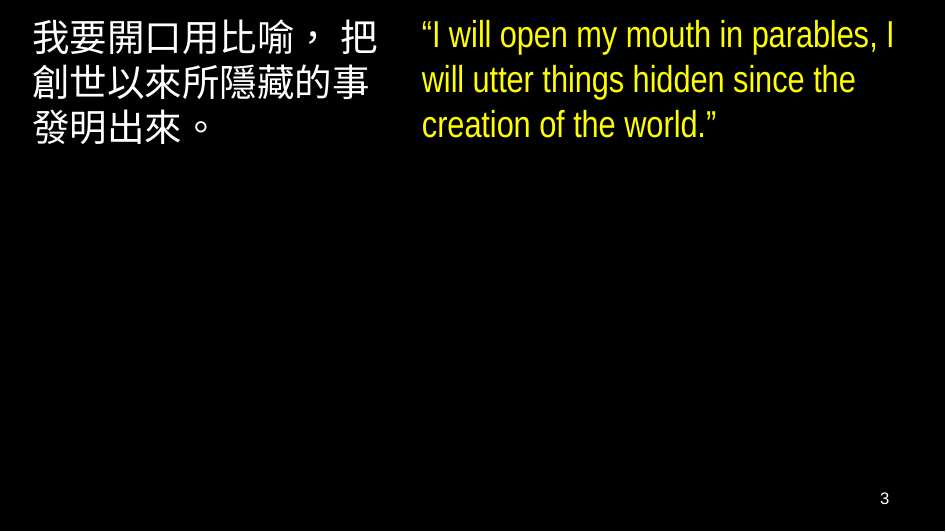

“I will open my mouth in parables, I will utter things hidden since the creation of the world.”
我要開口用比喻， 把創世以來所隱藏的事發明出來。
3